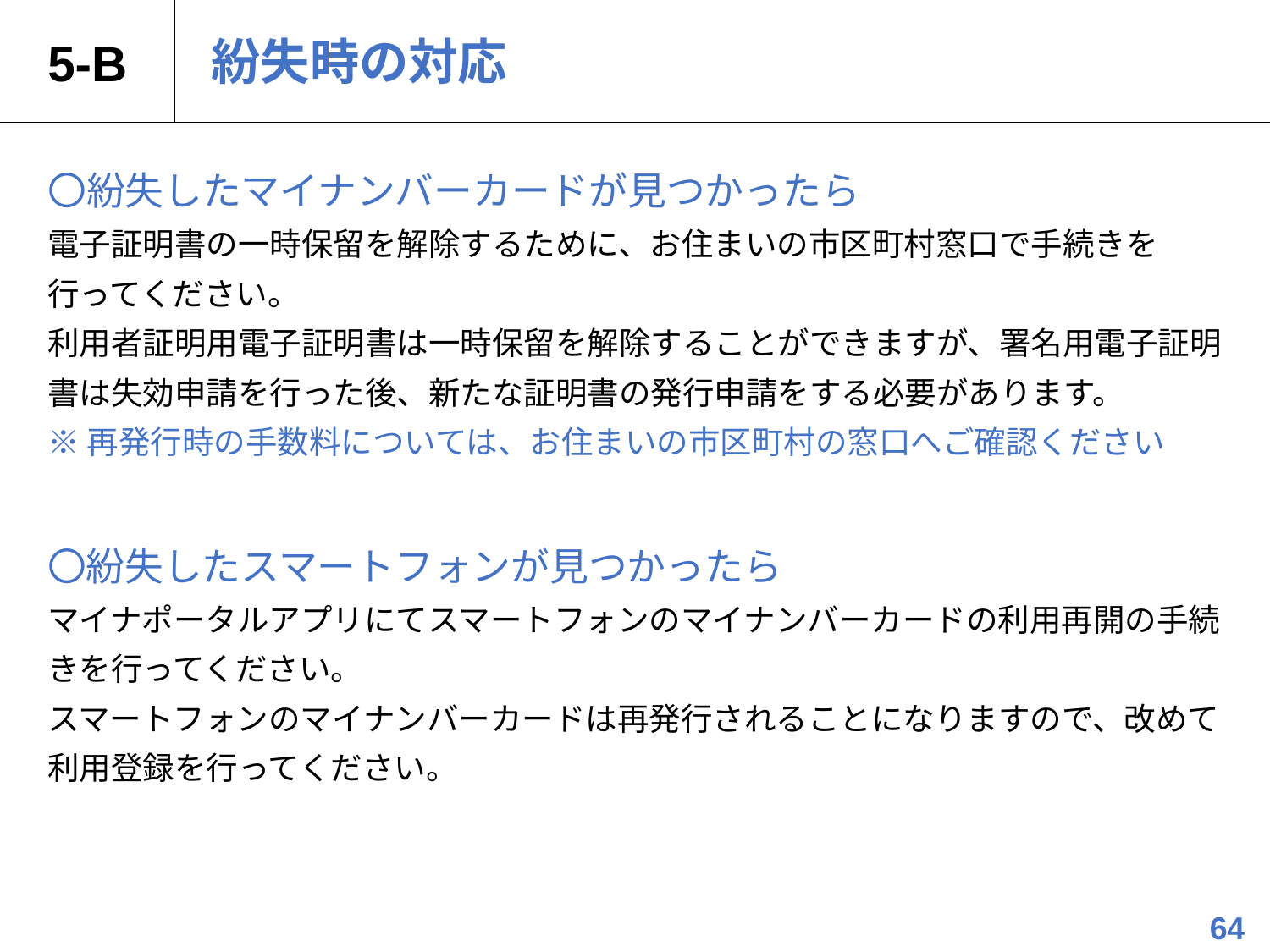

# 5-B
紛失時の対応
〇紛失したマイナンバーカードが見つかったら
電子証明書の一時保留を解除するために、お住まいの市区町村窓口で手続きを
行ってください。
利用者証明用電子証明書は一時保留を解除することができますが、署名用電子証明書は失効申請を行った後、新たな証明書の発行申請をする必要があります。
※再発行時の手数料については、お住まいの市区町村の窓口へご確認ください
〇紛失したスマートフォンが見つかったら
マイナポータルアプリにてスマートフォンのマイナンバーカードの利用再開の手続きを行ってください。
スマートフォンのマイナンバーカードは再発行されることになりますので、改めて利用登録を行ってください。
64